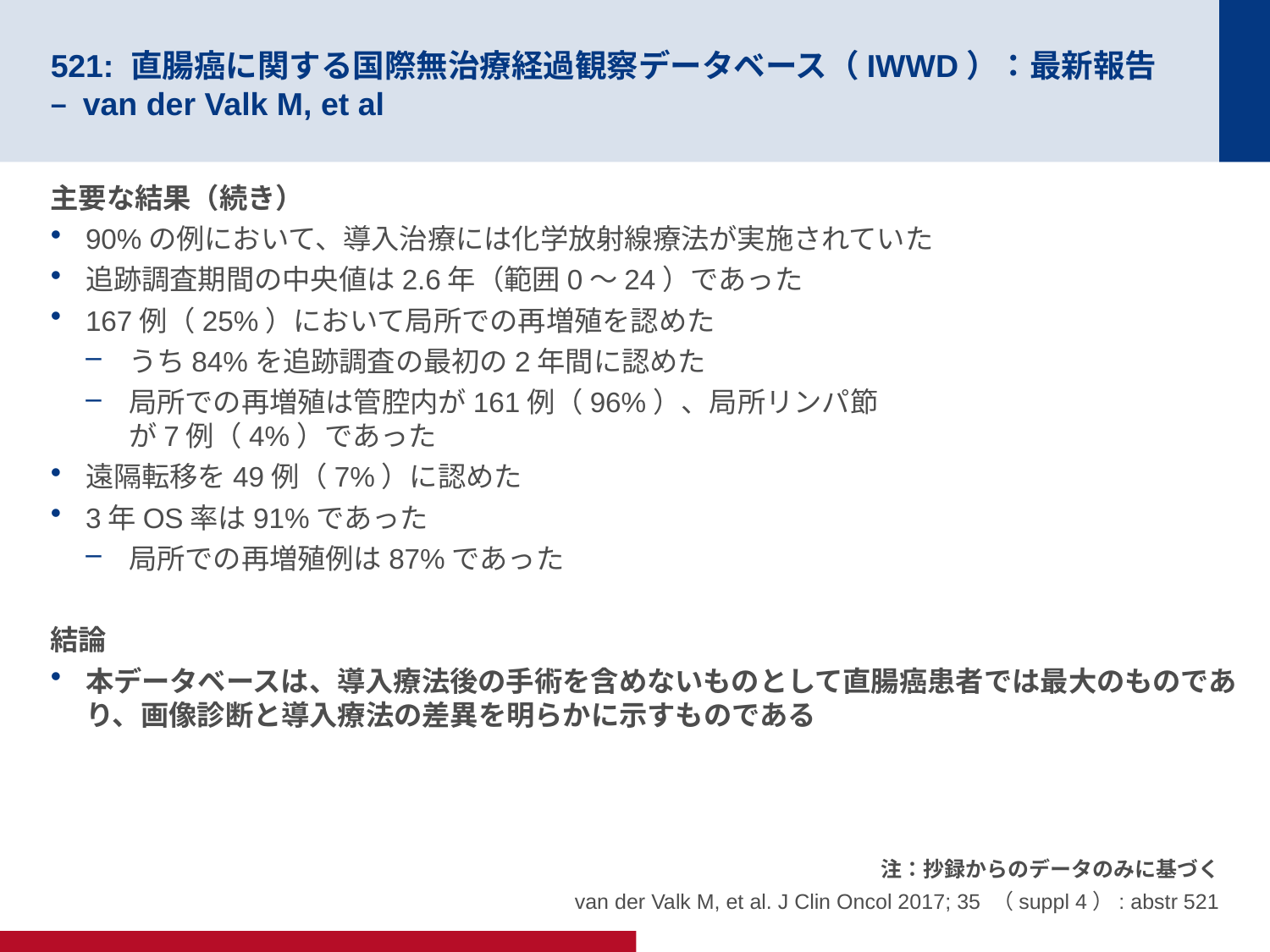

# 521: 直腸癌に関する国際無治療経過観察データベース（IWWD）：最新報告 – van der Valk M, et al
主要な結果（続き）
90%の例において、導入治療には化学放射線療法が実施されていた
追跡調査期間の中央値は2.6年（範囲0～24）であった
167例（25%）において局所での再増殖を認めた
うち84%を追跡調査の最初の2年間に認めた
局所での再増殖は管腔内が161例（96%）、局所リンパ節
が7例（4%）であった
遠隔転移を49例（7%）に認めた
3年OS率は91%であった
局所での再増殖例は87%であった

結論
本データベースは、導入療法後の手術を含めないものとして直腸癌患者では最大のものであり、画像診断と導入療法の差異を明らかに示すものである
注：抄録からのデータのみに基づく
van der Valk M, et al. J Clin Oncol 2017; 35 （suppl 4）: abstr 521